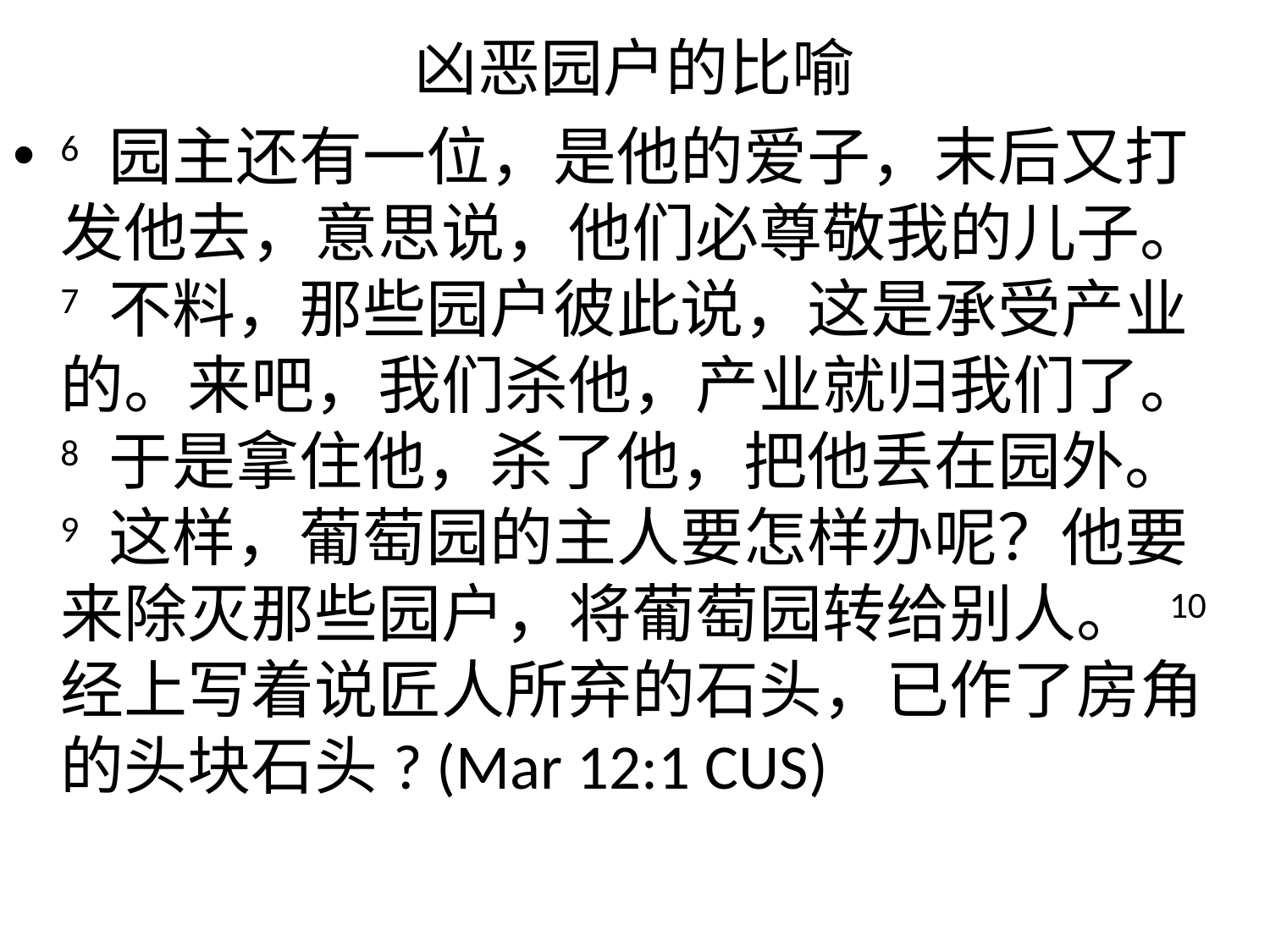

# 凶恶园户的比喻
6 园主还有一位，是他的爱子，末后又打发他去，意思说，他们必尊敬我的儿子。 7 不料，那些园户彼此说，这是承受产业的。来吧，我们杀他，产业就归我们了。 8 于是拿住他，杀了他，把他丢在园外。 9 这样，葡萄园的主人要怎样办呢？他要来除灭那些园户，将葡萄园转给别人。 10 经上写着说匠人所弃的石头，已作了房角的头块石头? (Mar 12:1 CUS)